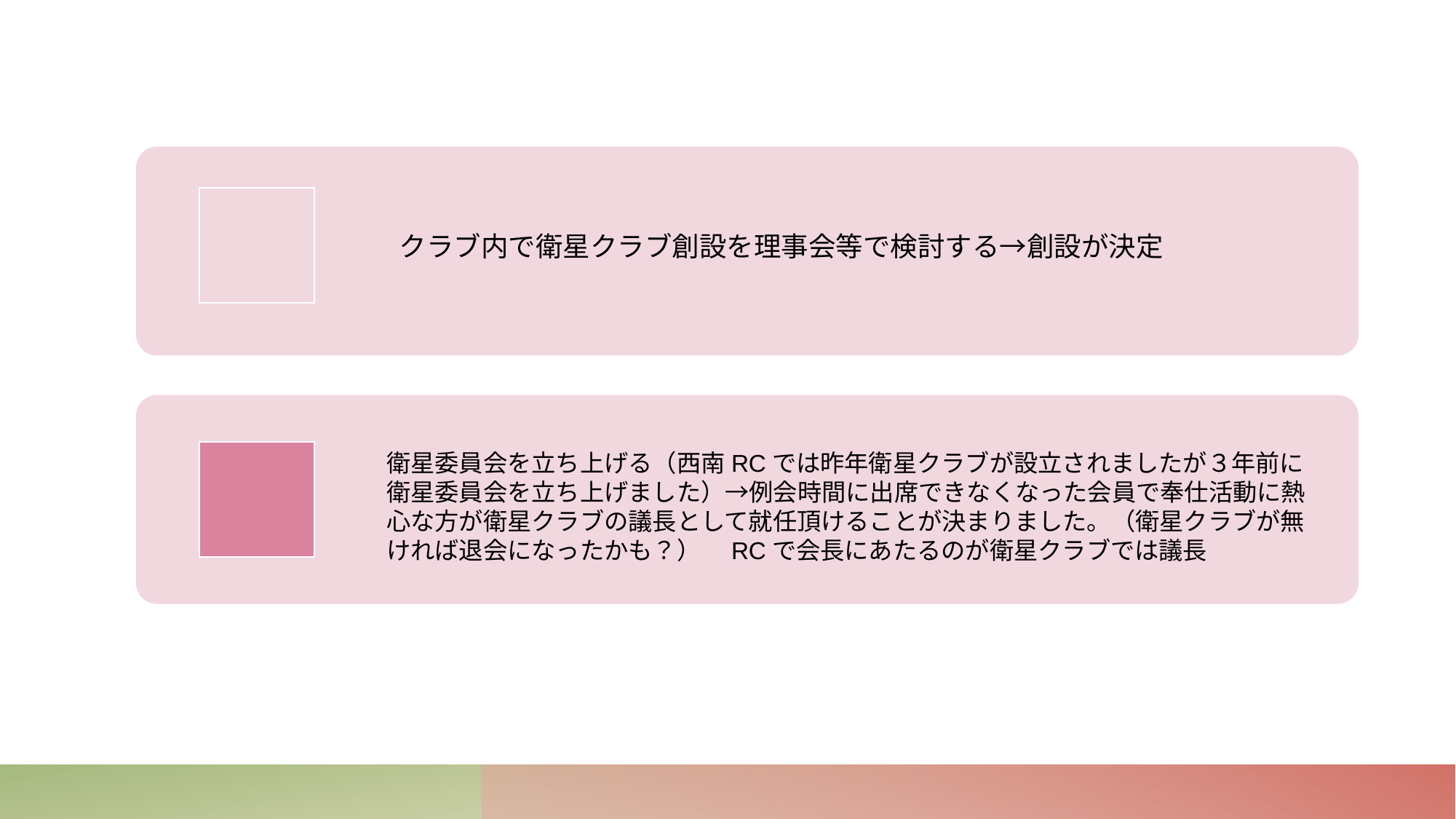

クラブ内で衛星クラブ創設を理事会等で検討する→創設が決定
衛星委員会を立ち上げる（西南RCでは昨年衛星クラブが設立されましたが３年前に衛星委員会を立ち上げました）→例会時間に出席できなくなった会員で奉仕活動に熱心な方が衛星クラブの議長として就任頂けることが決まりました。（衛星クラブが無ければ退会になったかも？）　RCで会長にあたるのが衛星クラブでは議長